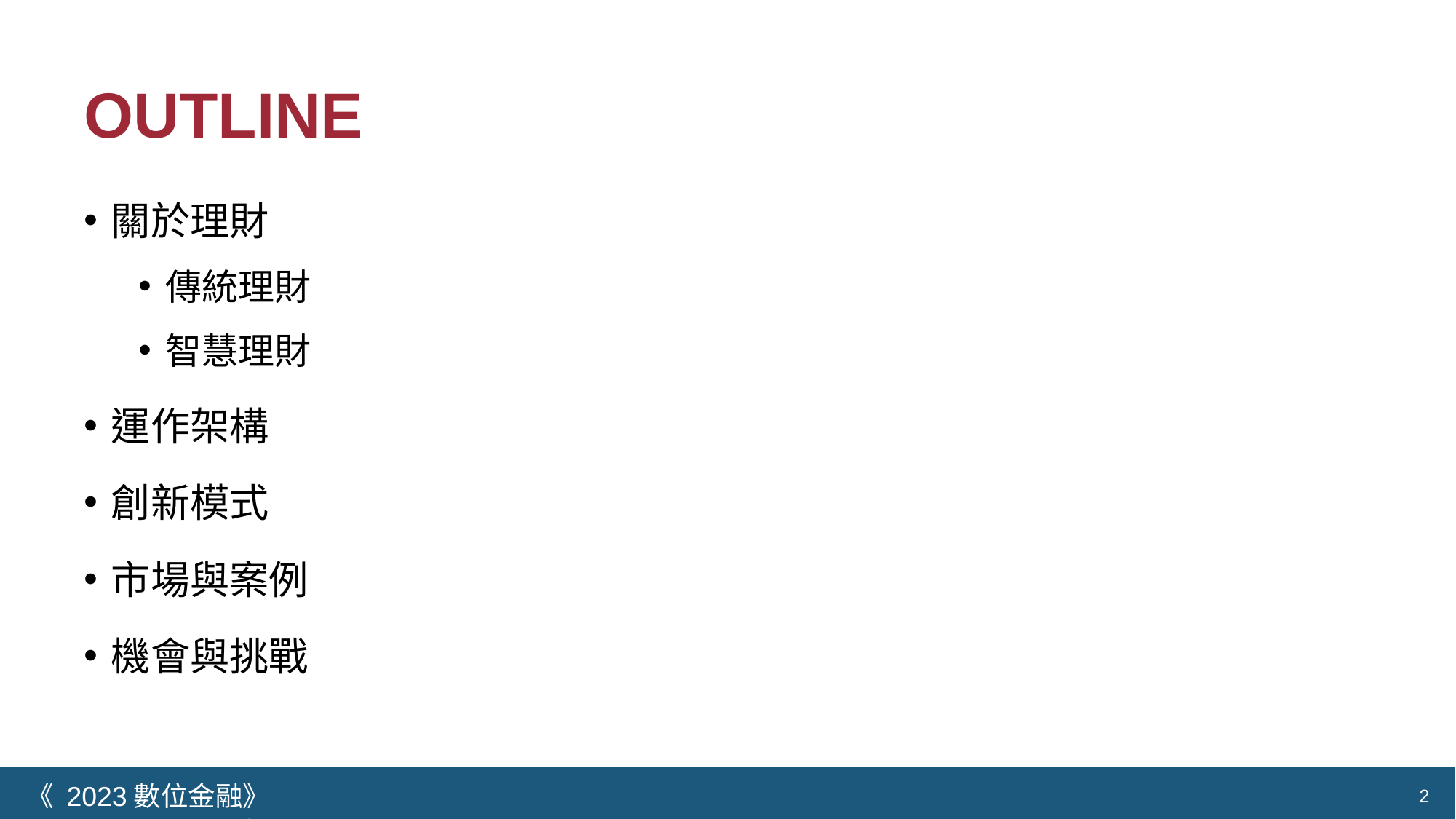

# OUTLINE
關於理財
傳統理財
智慧理財
運作架構
創新模式
市場與案例
機會與挑戰
《 2023數位金融》                                                                                                                                             	NYCU.IIM.IEBI Lab
2